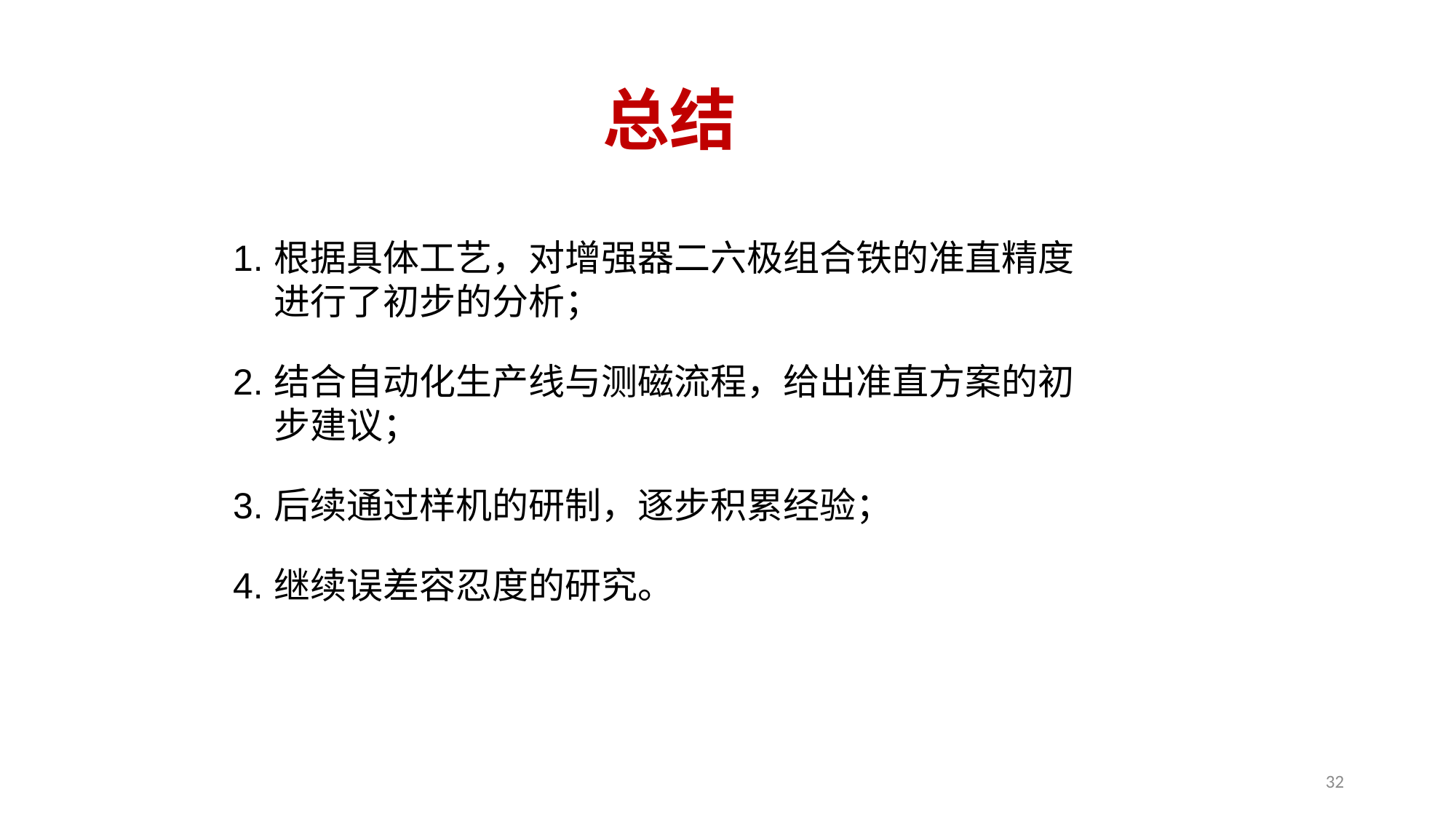

# 总结
根据具体工艺，对增强器二六极组合铁的准直精度进行了初步的分析；
结合自动化生产线与测磁流程，给出准直方案的初步建议；
后续通过样机的研制，逐步积累经验；
继续误差容忍度的研究。
32